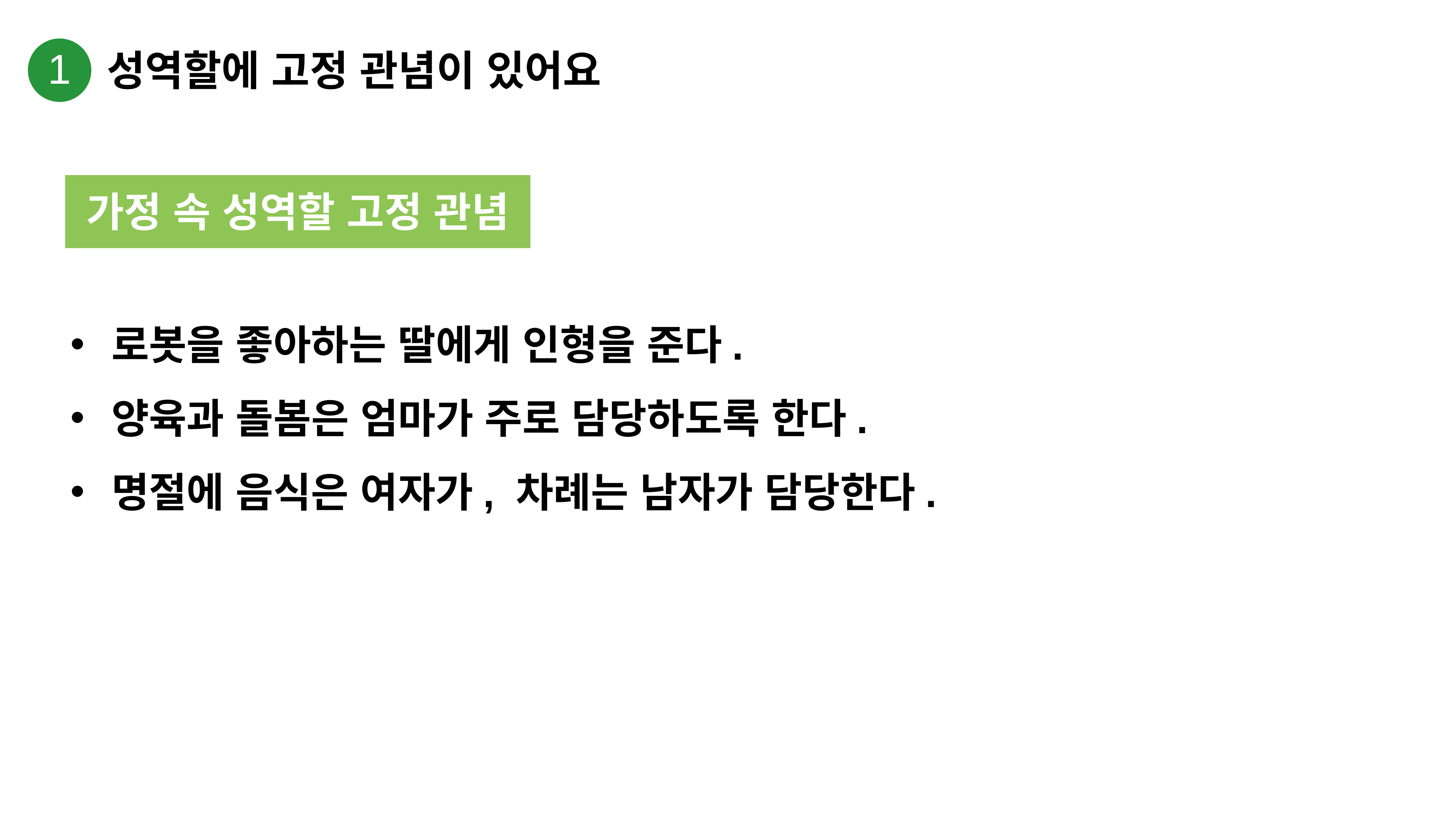

1
성역할에 고정 관념이 있어요

가정 속 성역할 고정 관념
로봇을 좋아하는 딸에게 인형을 준다.
양육과 돌봄은 엄마가 주로 담당하도록 한다.
명절에 음식은 여자가, 차례는 남자가 담당한다.